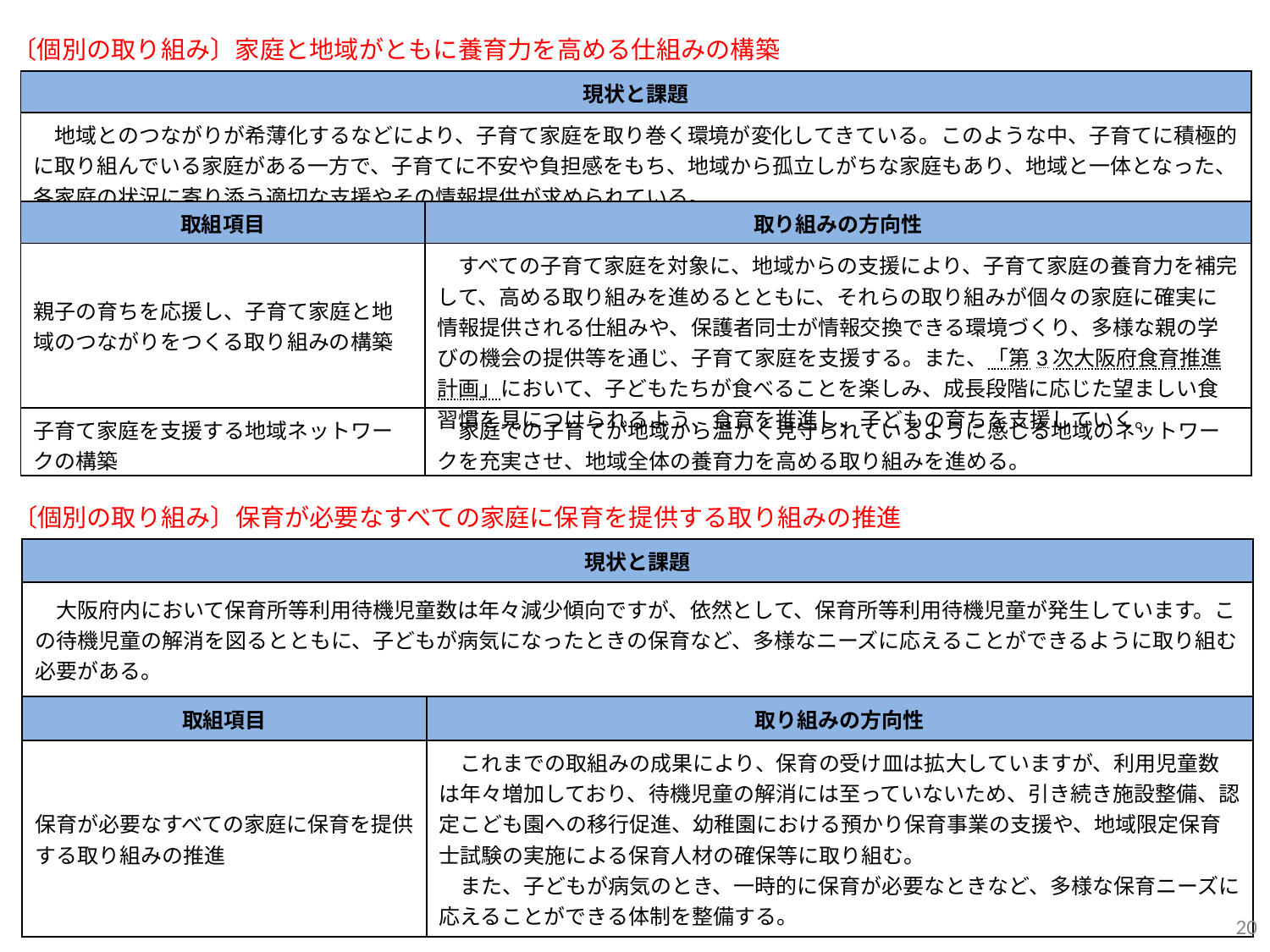

〔個別の取り組み〕家庭と地域がともに養育力を高める仕組みの構築
| 現状と課題 |  |
| --- | --- |
| 地域とのつながりが希薄化するなどにより、子育て家庭を取り巻く環境が変化してきている。このような中、子育てに積極的に取り組んでいる家庭がある一方で、子育てに不安や負担感をもち、地域から孤立しがちな家庭もあり、地域と一体となった、各家庭の状況に寄り添う適切な支援やその情報提供が求められている。 |  |
| 取組項目 | 取り組みの方向性 |
| 親子の育ちを応援し、子育て家庭と地域のつながりをつくる取り組みの構築 | すべての子育て家庭を対象に、地域からの支援により、子育て家庭の養育力を補完して、高める取り組みを進めるとともに、それらの取り組みが個々の家庭に確実に情報提供される仕組みや、保護者同士が情報交換できる環境づくり、多様な親の学びの機会の提供等を通じ、子育て家庭を支援する。また、「第3次大阪府食育推進計画」において、子どもたちが食べることを楽しみ、成長段階に応じた望ましい食習慣を見につけられるよう、食育を推進し、子どもの育ちを支援していく。 |
| 子育て家庭を支援する地域ネットワークの構築 | 家庭での子育てが地域から温かく見守られているように感じる地域のネットワークを充実させ、地域全体の養育力を高める取り組みを進める。 |
〔個別の取り組み〕保育が必要なすべての家庭に保育を提供する取り組みの推進
| 現状と課題 |  |
| --- | --- |
| 大阪府内において保育所等利用待機児童数は年々減少傾向ですが、依然として、保育所等利用待機児童が発生しています。この待機児童の解消を図るとともに、子どもが病気になったときの保育など、多様なニーズに応えることができるように取り組む必要がある。 |  |
| 取組項目 | 取り組みの方向性 |
| 保育が必要なすべての家庭に保育を提供する取り組みの推進 | これまでの取組みの成果により、保育の受け皿は拡大していますが、利用児童数は年々増加しており、待機児童の解消には至っていないため、引き続き施設整備、認定こども園への移行促進、幼稚園における預かり保育事業の支援や、地域限定保育士試験の実施による保育人材の確保等に取り組む。 　また、子どもが病気のとき、一時的に保育が必要なときなど、多様な保育ニーズに応えることができる体制を整備する。 |
20